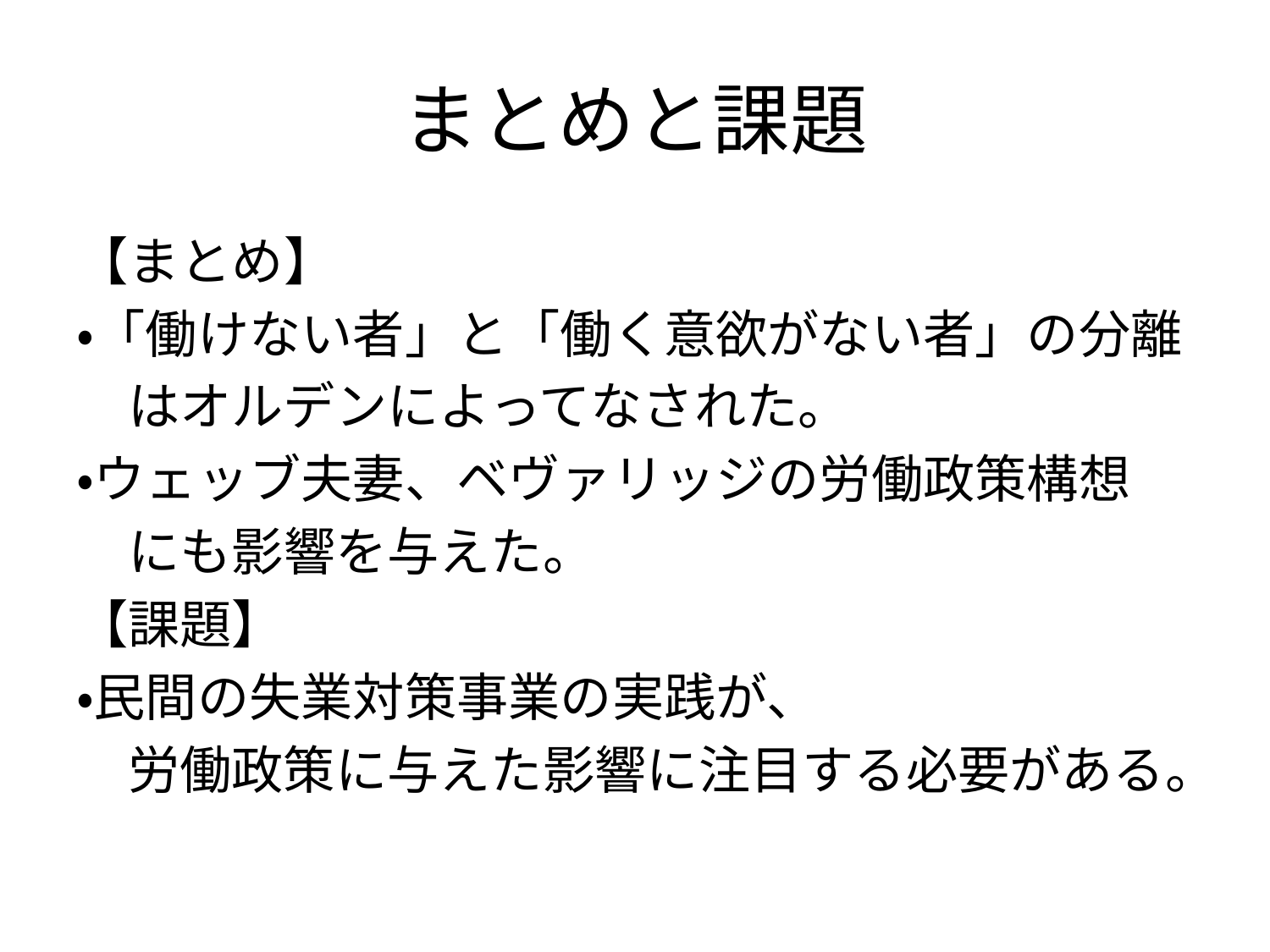

# まとめと課題
【まとめ】
・「働けない者」と「働く意欲がない者」の分離
　はオルデンによってなされた。
・ウェッブ夫妻、ベヴァリッジの労働政策構想
　にも影響を与えた。
【課題】
・民間の失業対策事業の実践が、
　労働政策に与えた影響に注目する必要がある。